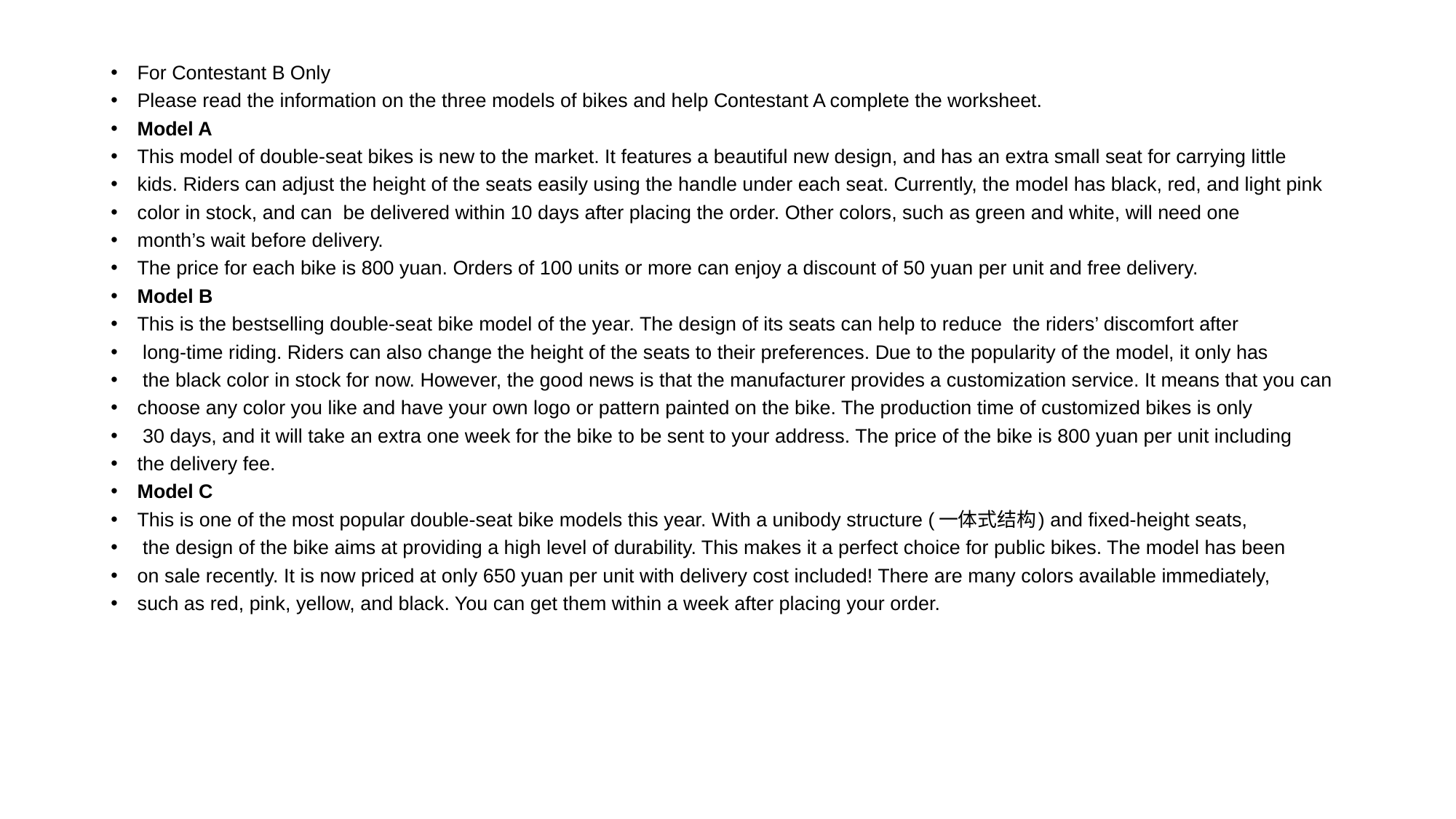

#
For Contestant B Only
Please read the information on the three models of bikes and help Contestant A complete the worksheet.
Model A
This model of double-seat bikes is new to the market. It features a beautiful new design, and has an extra small seat for carrying little
kids. Riders can adjust the height of the seats easily using the handle under each seat. Currently, the model has black, red, and light pink
color in stock, and can  be delivered within 10 days after placing the order. Other colors, such as green and white, will need one
month’s wait before delivery.
The price for each bike is 800 yuan. Orders of 100 units or more can enjoy a discount of 50 yuan per unit and free delivery.
Model B
This is the bestselling double-seat bike model of the year. The design of its seats can help to reduce  the riders’ discomfort after
 long-time riding. Riders can also change the height of the seats to their preferences. Due to the popularity of the model, it only has
 the black color in stock for now. However, the good news is that the manufacturer provides a customization service. It means that you can
choose any color you like and have your own logo or pattern painted on the bike. The production time of customized bikes is only
 30 days, and it will take an extra one week for the bike to be sent to your address. The price of the bike is 800 yuan per unit including
the delivery fee.
Model C
This is one of the most popular double-seat bike models this year. With a unibody structure (一体式结构) and fixed-height seats,
 the design of the bike aims at providing a high level of durability. This makes it a perfect choice for public bikes. The model has been
on sale recently. It is now priced at only 650 yuan per unit with delivery cost included! There are many colors available immediately,
such as red, pink, yellow, and black. You can get them within a week after placing your order.